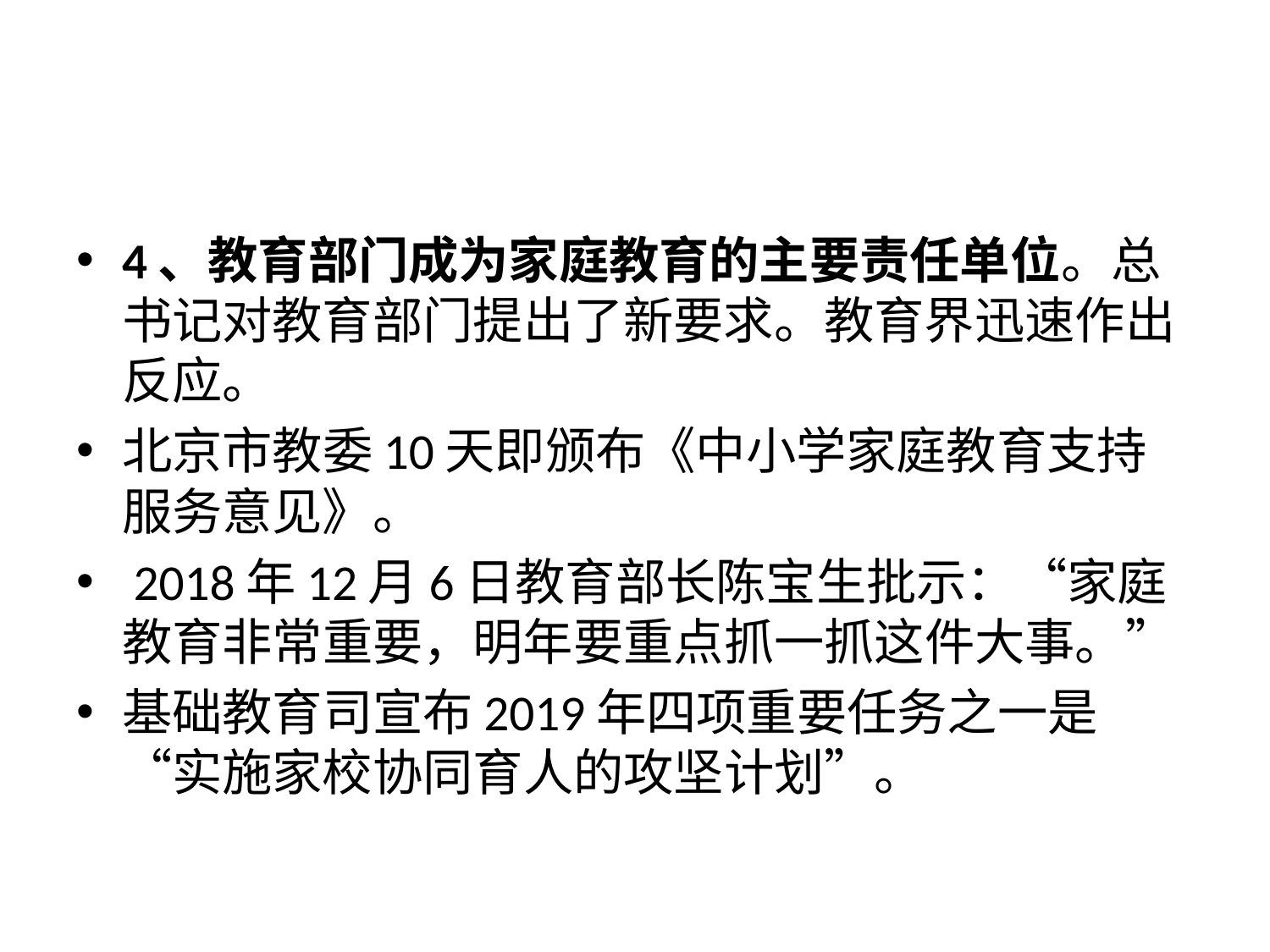

#
4、教育部门成为家庭教育的主要责任单位。总书记对教育部门提出了新要求。教育界迅速作出反应。
北京市教委10天即颁布《中小学家庭教育支持服务意见》。
 2018年12月6日教育部长陈宝生批示：“家庭教育非常重要，明年要重点抓一抓这件大事。”
基础教育司宣布2019年四项重要任务之一是“实施家校协同育人的攻坚计划”。